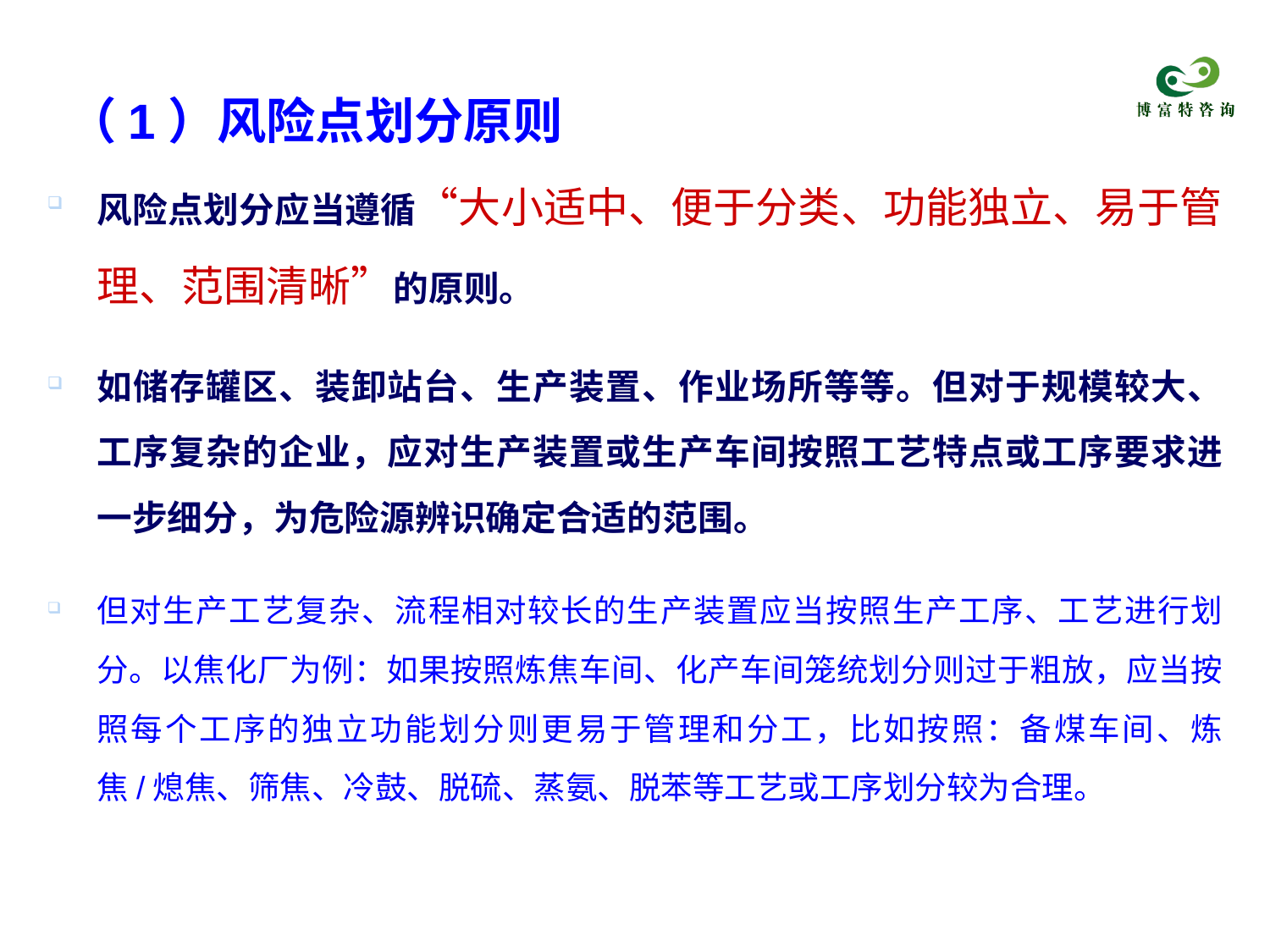

# （1）风险点划分原则
风险点划分应当遵循“大小适中、便于分类、功能独立、易于管理、范围清晰”的原则。
如储存罐区、装卸站台、生产装置、作业场所等等。但对于规模较大、工序复杂的企业，应对生产装置或生产车间按照工艺特点或工序要求进一步细分，为危险源辨识确定合适的范围。
但对生产工艺复杂、流程相对较长的生产装置应当按照生产工序、工艺进行划分。以焦化厂为例：如果按照炼焦车间、化产车间笼统划分则过于粗放，应当按照每个工序的独立功能划分则更易于管理和分工，比如按照：备煤车间、炼焦/熄焦、筛焦、冷鼓、脱硫、蒸氨、脱苯等工艺或工序划分较为合理。